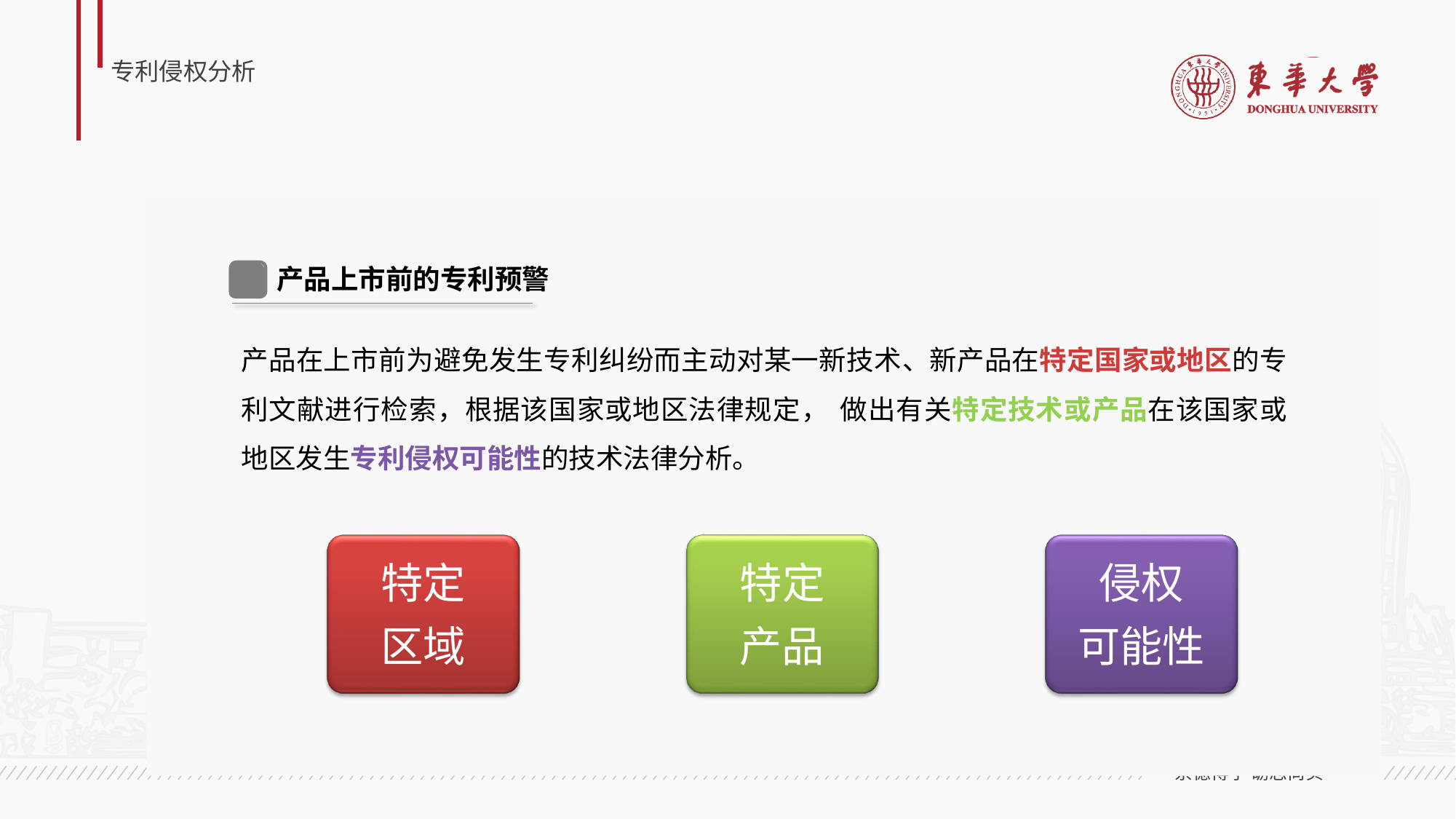

# 专利侵权分析

产品上市前的专利预警
产品在上市前为避免发生专利纠纷而主动对某一新技术、新产品在特定国家或地区的专 利文献进行检索，根据该国家或地区法律规定， 做出有关特定技术或产品在该国家或 地区发生专利侵权可能性的技术法律分析。

特定 区域
特定 产品
侵权 可能性